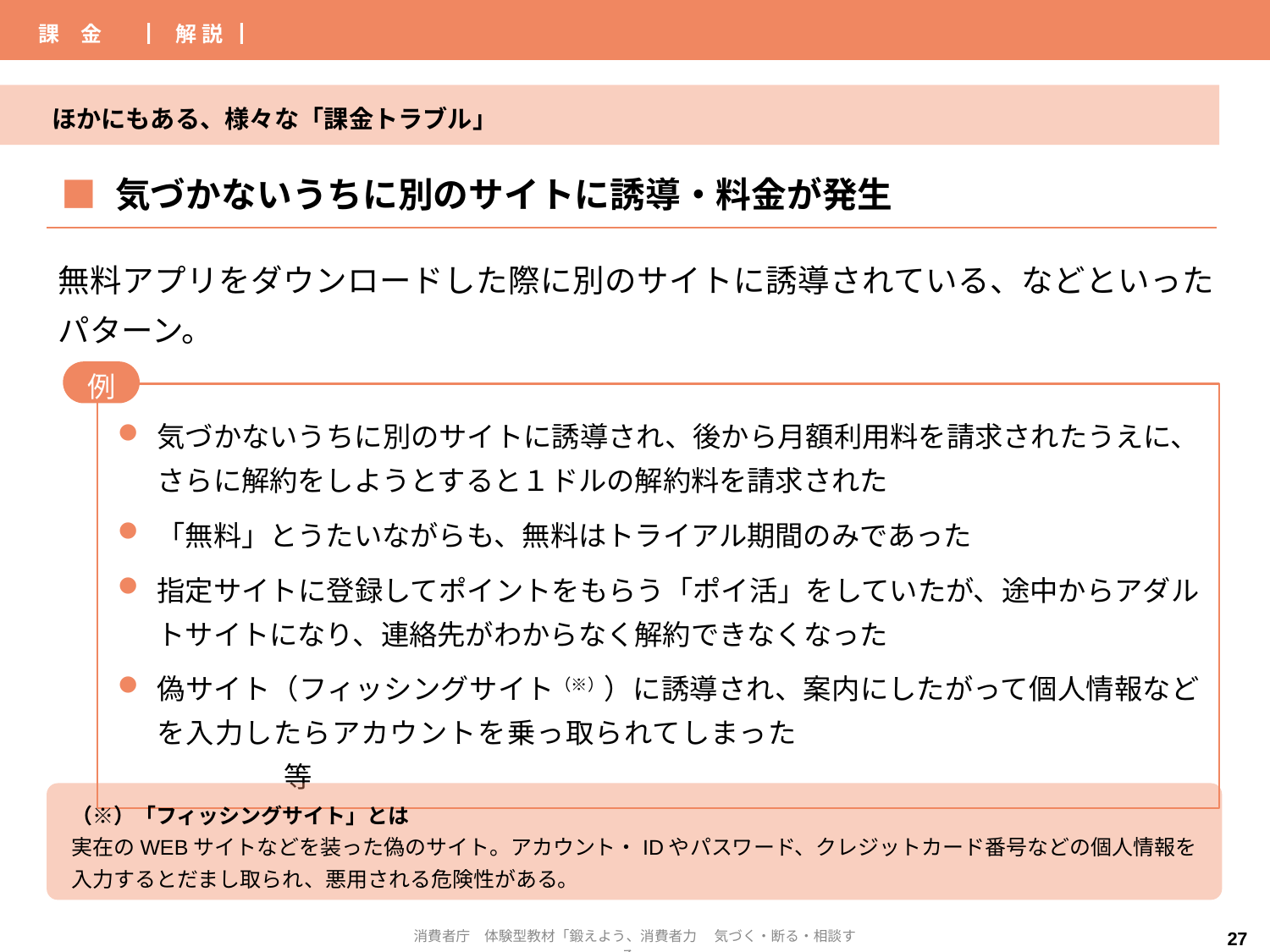

| 課　金 | ▏解 説▕ |  |  |
| --- | --- | --- | --- |

ほかにもある、様々な「課金トラブル」
| ■ 気づかないうちに別のサイトに誘導・料金が発生 |
| --- |
無料アプリをダウンロードした際に別のサイトに誘導されている、などといった
パターン。

例
気づかないうちに別のサイトに誘導され、後から月額利用料を請求されたうえに、
さらに解約をしようとすると１ドルの解約料を請求された
「無料」とうたいながらも、無料はトライアル期間のみであった
指定サイトに登録してポイントをもらう「ポイ活」をしていたが、途中からアダルトサイトになり、連絡先がわからなく解約できなくなった
偽サイト（フィッシングサイト（※））に誘導され、案内にしたがって個人情報などを入力したらアカウントを乗っ取られてしまった　				等

（※）「フィッシングサイト」とは
実在のWEBサイトなどを装った偽のサイト。アカウント・IDやパスワード、クレジットカード番号などの個人情報を入力するとだまし取られ、悪用される危険性がある。